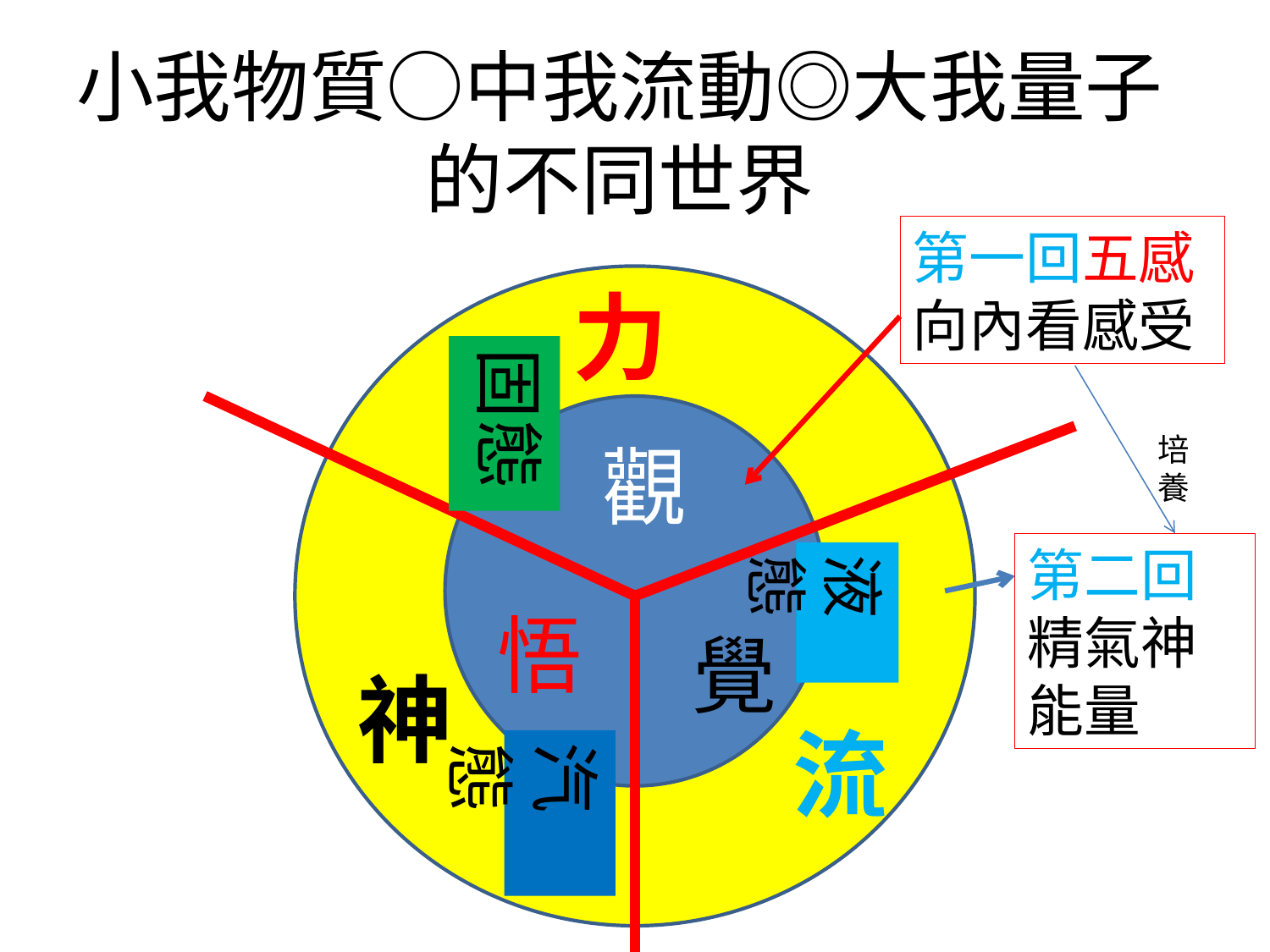

# 小我物質○中我流動◎大我量子的不同世界
第一回五感向內看感受
 力

固態

培養
觀
第二回精氣神能量
液態
悟
覺
神
流
汽態